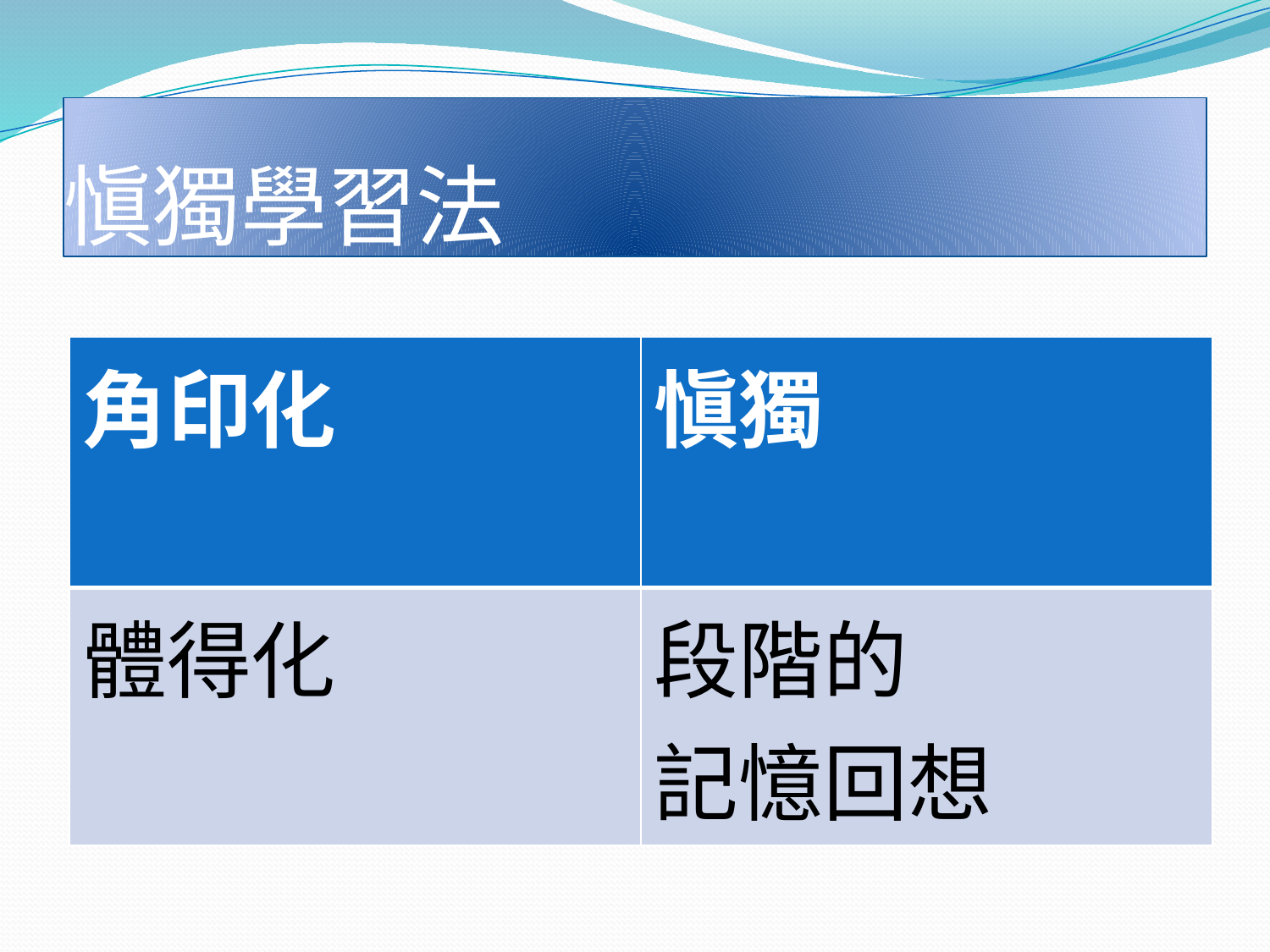

# 愼獨學習法
| 角印化 | 愼獨 |
| --- | --- |
| 體得化 | 段階的 記憶回想 |